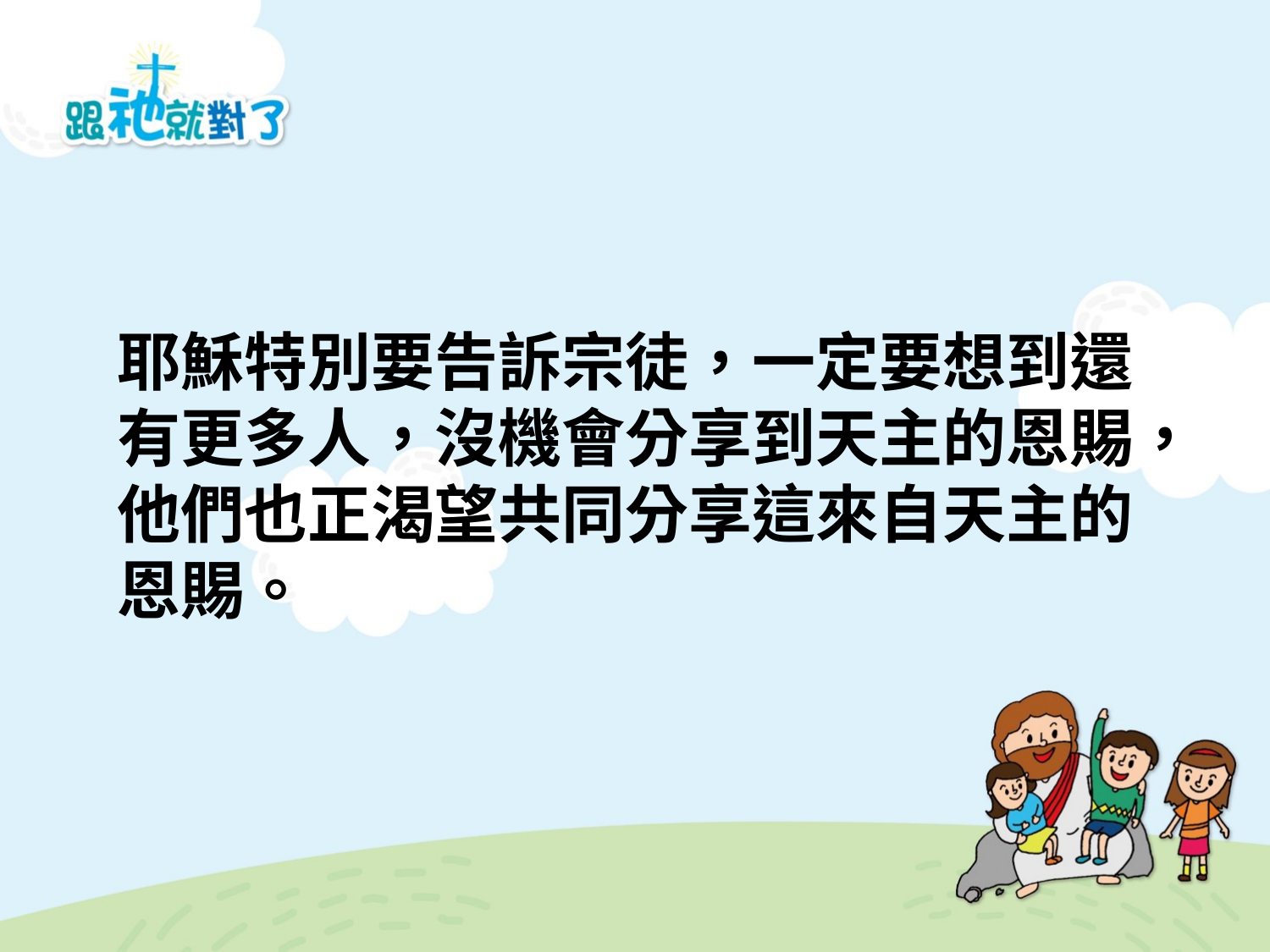

耶穌特別要告訴宗徒，一定要想到還有更多人，沒機會分享到天主的恩賜，他們也正渴望共同分享這來自天主的恩賜。